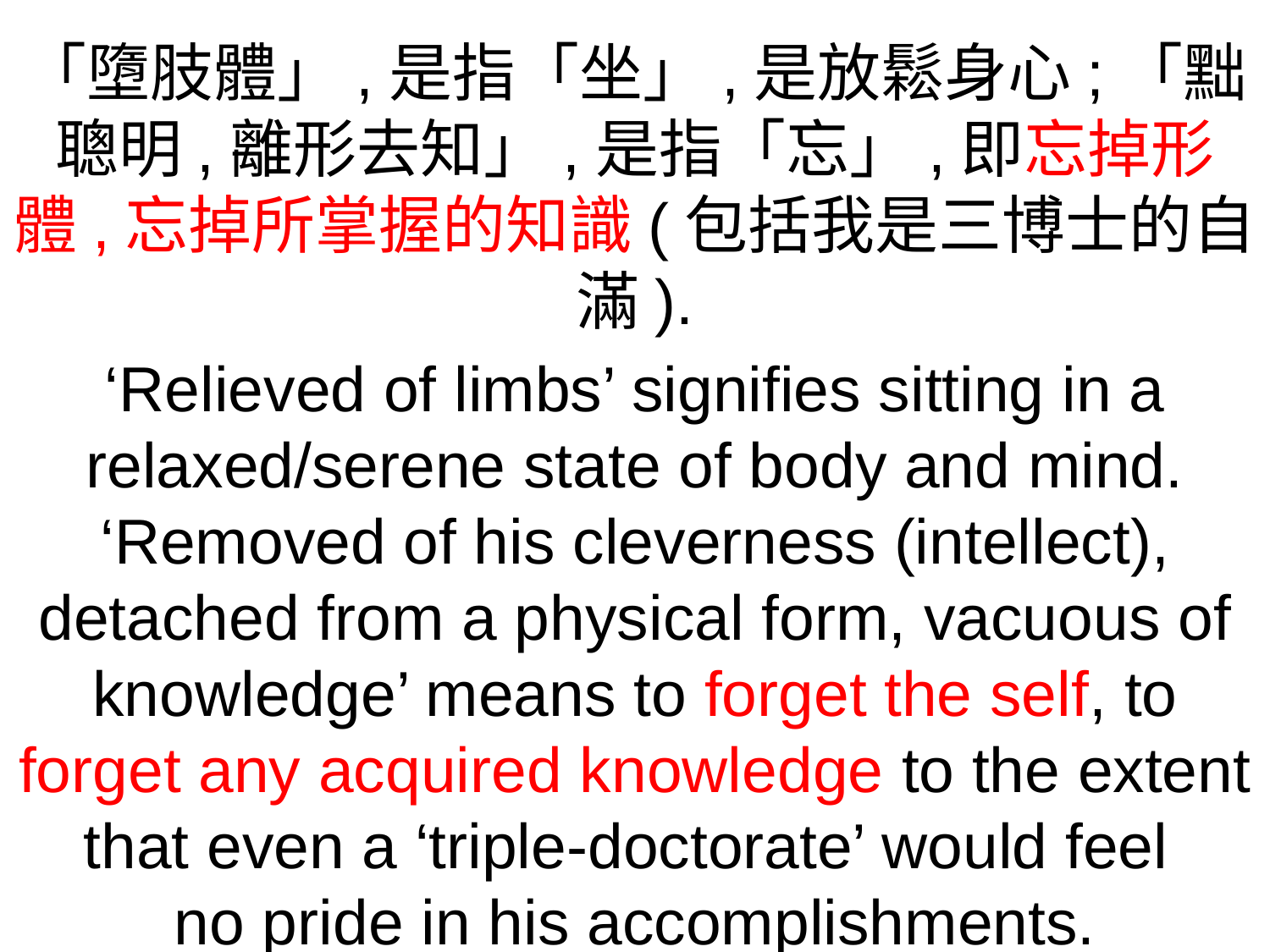

「墮肢體」,是指「坐」,是放鬆身心;「黜聰明,離形去知」,是指「忘」,即忘掉形體,忘掉所掌握的知識(包括我是三博士的自滿).
‘Relieved of limbs’ signifies sitting in a relaxed/serene state of body and mind.
‘Removed of his cleverness (intellect), detached from a physical form, vacuous of knowledge’ means to forget the self, to forget any acquired knowledge to the extent that even a ‘triple-doctorate’ would feel
no pride in his accomplishments.